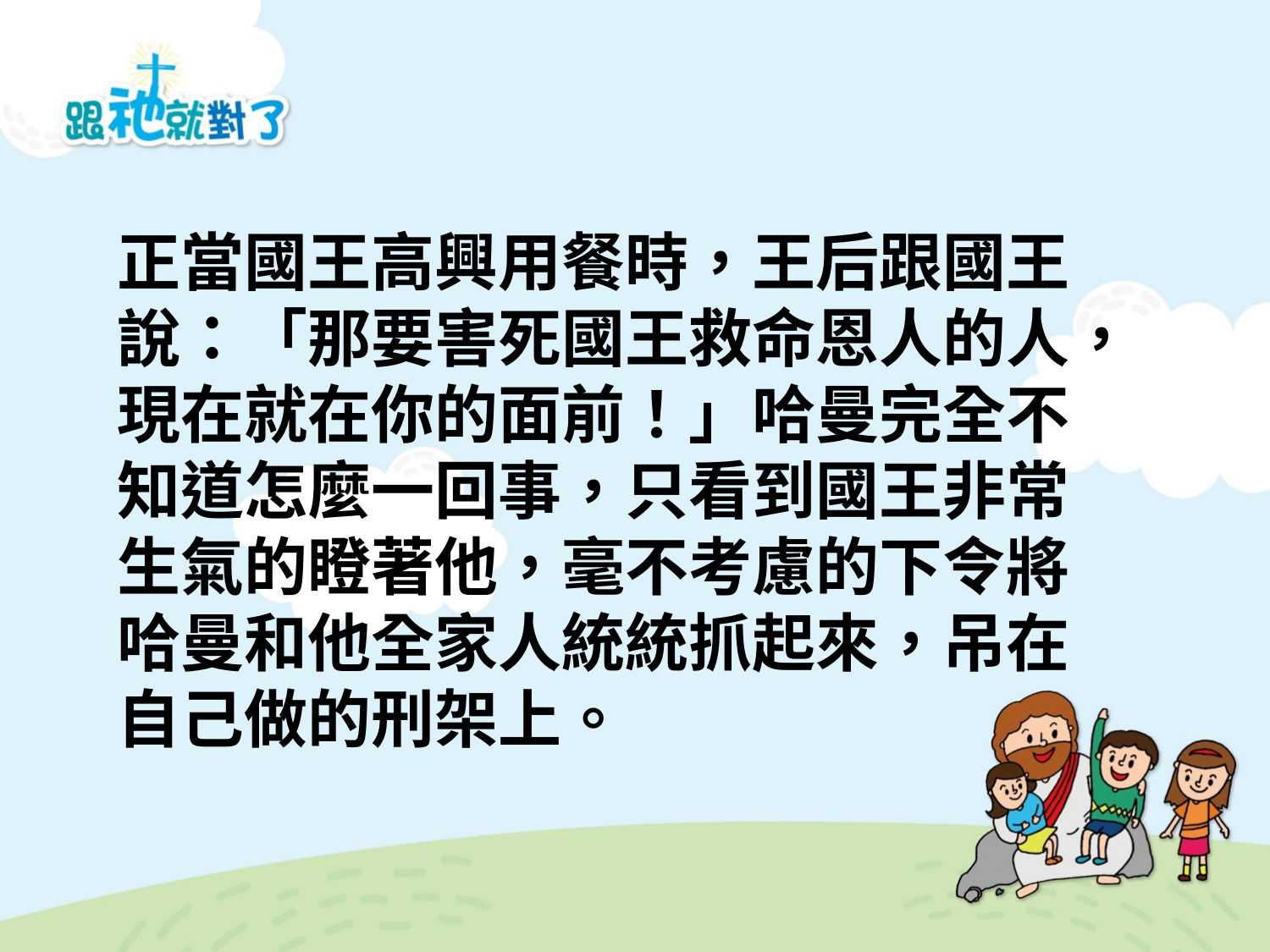

正當國王高興用餐時，王后跟國王說：「那要害死國王救命恩人的人，現在就在你的面前！」哈曼完全不知道怎麼一回事，只看到國王非常生氣的瞪著他，毫不考慮的下令將哈曼和他全家人統統抓起來，吊在自己做的刑架上。